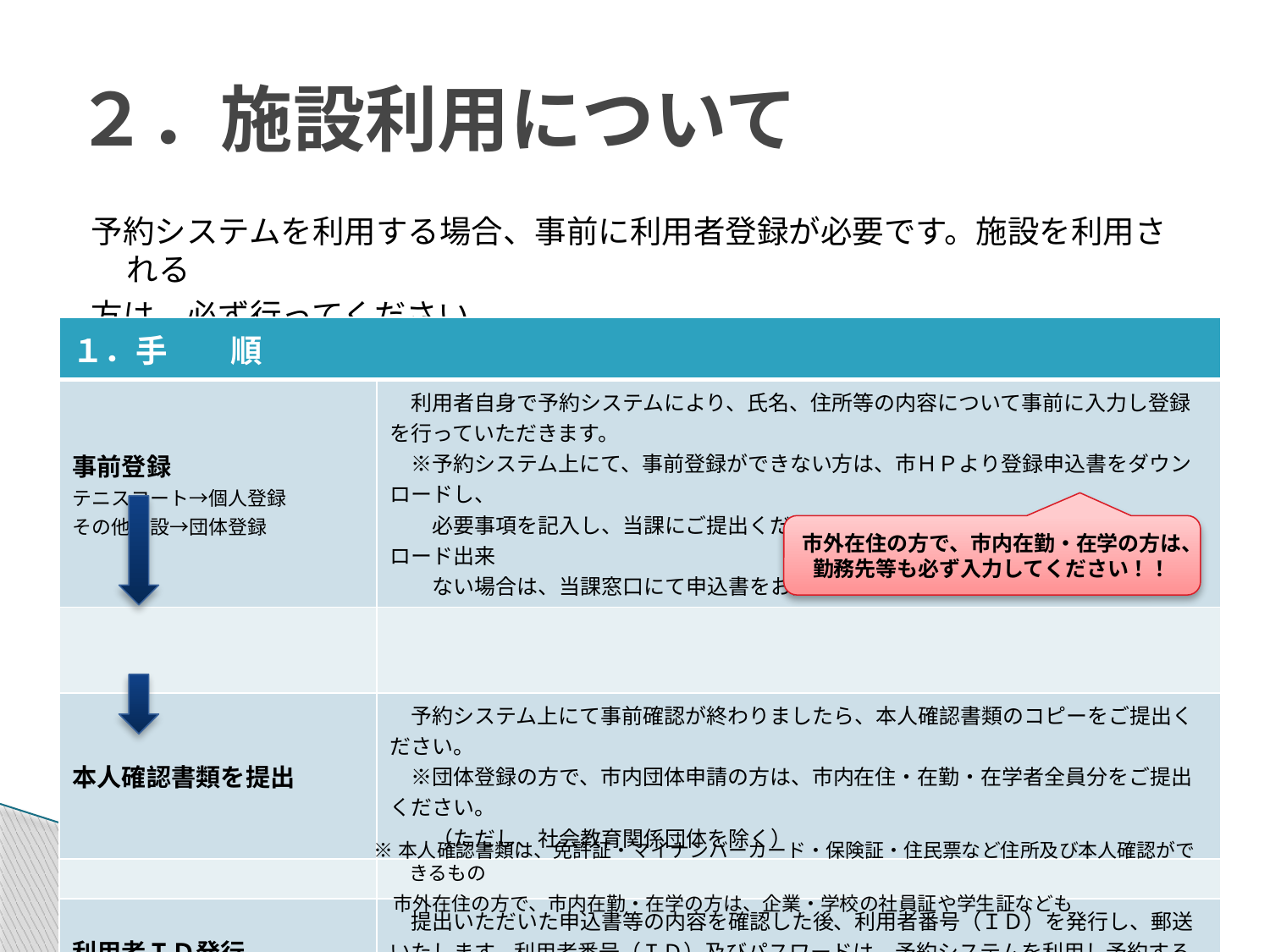

# ２．施設利用について
予約システムを利用する場合、事前に利用者登録が必要です。施設を利用される
方は、必ず行ってください。
| １．手　　順 |  |
| --- | --- |
| 事前登録 テニスコート→個人登録 その他施設→団体登録 | 利用者自身で予約システムにより、氏名、住所等の内容について事前に入力し登録を行っていただきます。 　※予約システム上にて、事前登録ができない方は、市ＨＰより登録申込書をダウンロードし、　 　　必要事項を記入し、当課にご提出ください。郵送でも構いません。なお、ダウンロード出来 　　ない場合は、当課窓口にて申込書をお渡しします。 |
|  |  |
| 本人確認書類を提出 | 予約システム上にて事前確認が終わりましたら、本人確認書類のコピーをご提出ください。 　※団体登録の方で、市内団体申請の方は、市内在住・在勤・在学者全員分をご提出ください。　 　　（ただし、社会教育関係団体を除く） |
|  |  |
| 利用者ＩＤ発行 | 提出いただいた申込書等の内容を確認した後、利用者番号（ＩＤ）を発行し、郵送いたします。利用者番号（ＩＤ）及びパスワードは、予約システムを利用し予約する際に必要となりますので、忘れないようにご注意ください。 |

市外在住の方で、市内在勤・在学の方は、
勤務先等も必ず入力してください！！

※本人確認書類は、免許証・マイナンバーカード・保険証・住民票など住所及び本人確認ができるもの
　市外在住の方で、市内在勤・在学の方は、企業・学校の社員証や学生証なども